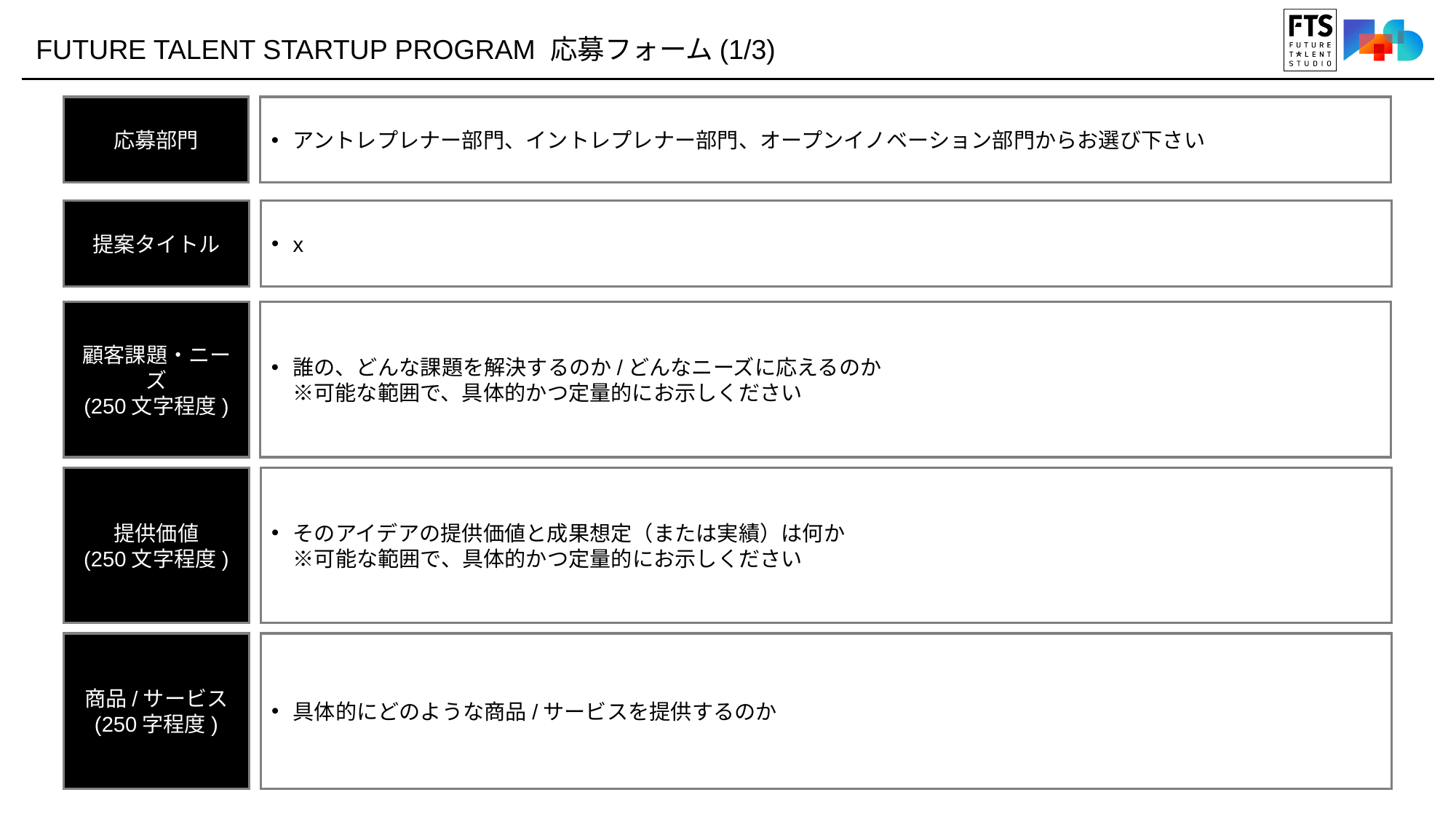

FUTURE TALENT STARTUP PROGRAM 応募フォーム(1/3)
応募部門
アントレプレナー部門、イントレプレナー部門、オープンイノベーション部門からお選び下さい
提案タイトル
x
顧客課題・ニーズ
(250文字程度)
誰の、どんな課題を解決するのか/どんなニーズに応えるのか
※可能な範囲で、具体的かつ定量的にお示しください
提供価値
(250文字程度)
そのアイデアの提供価値と成果想定（または実績）は何か
※可能な範囲で、具体的かつ定量的にお示しください
商品/サービス
(250字程度)
具体的にどのような商品/サービスを提供するのか